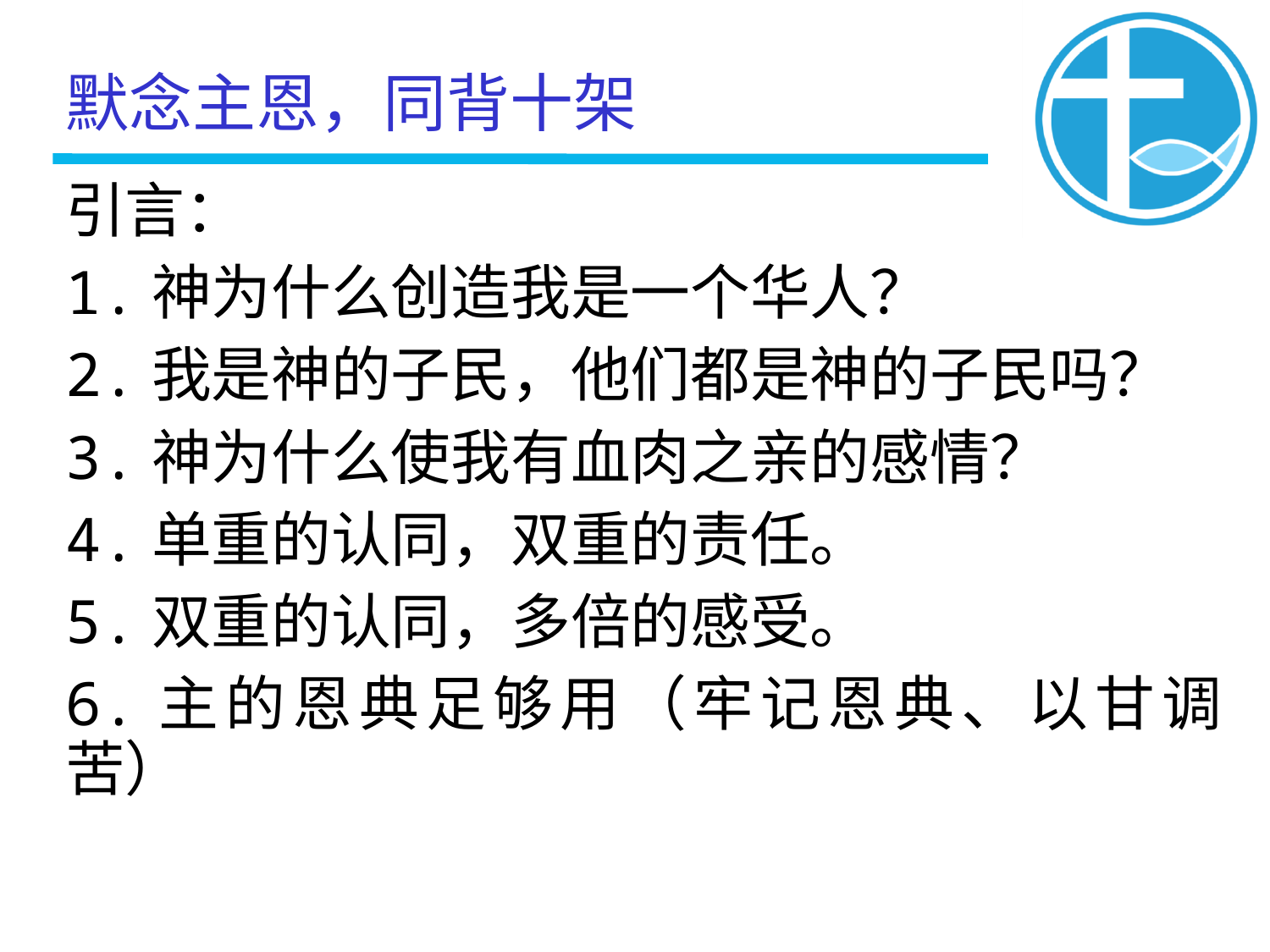

默念主恩，同背十架
引言：
1.神为什么创造我是一个华人？
2.我是神的子民，他们都是神的子民吗？
3.神为什么使我有血肉之亲的感情？
4.单重的认同，双重的责任。
5.双重的认同，多倍的感受。
6.主的恩典足够用（牢记恩典、以甘调苦）